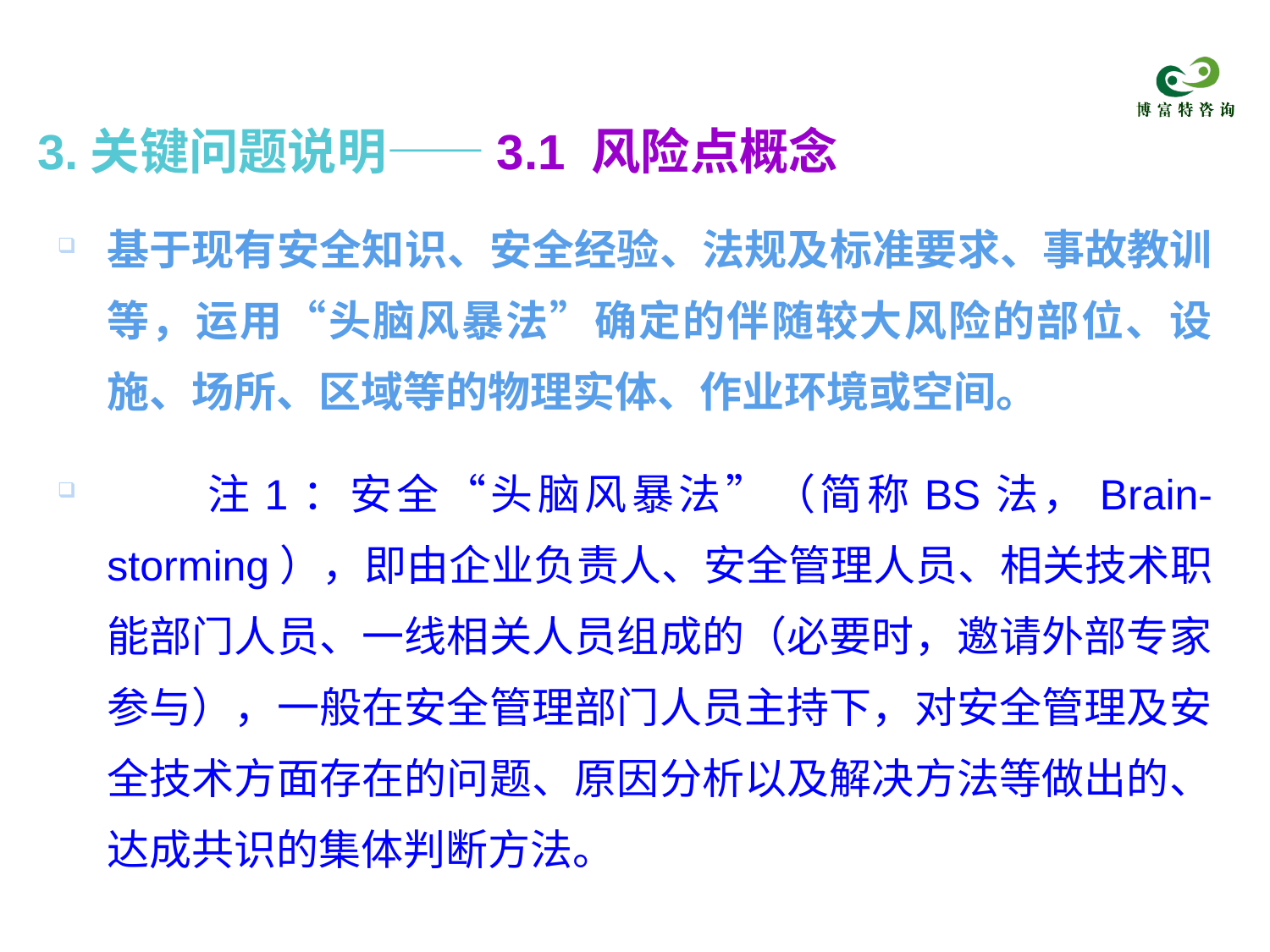

# 3.关键问题说明——3.1 风险点概念
基于现有安全知识、安全经验、法规及标准要求、事故教训等，运用“头脑风暴法”确定的伴随较大风险的部位、设施、场所、区域等的物理实体、作业环境或空间。
      注1：安全“头脑风暴法”（简称BS法，Brain-storming），即由企业负责人、安全管理人员、相关技术职能部门人员、一线相关人员组成的（必要时，邀请外部专家参与），一般在安全管理部门人员主持下，对安全管理及安全技术方面存在的问题、原因分析以及解决方法等做出的、达成共识的集体判断方法。